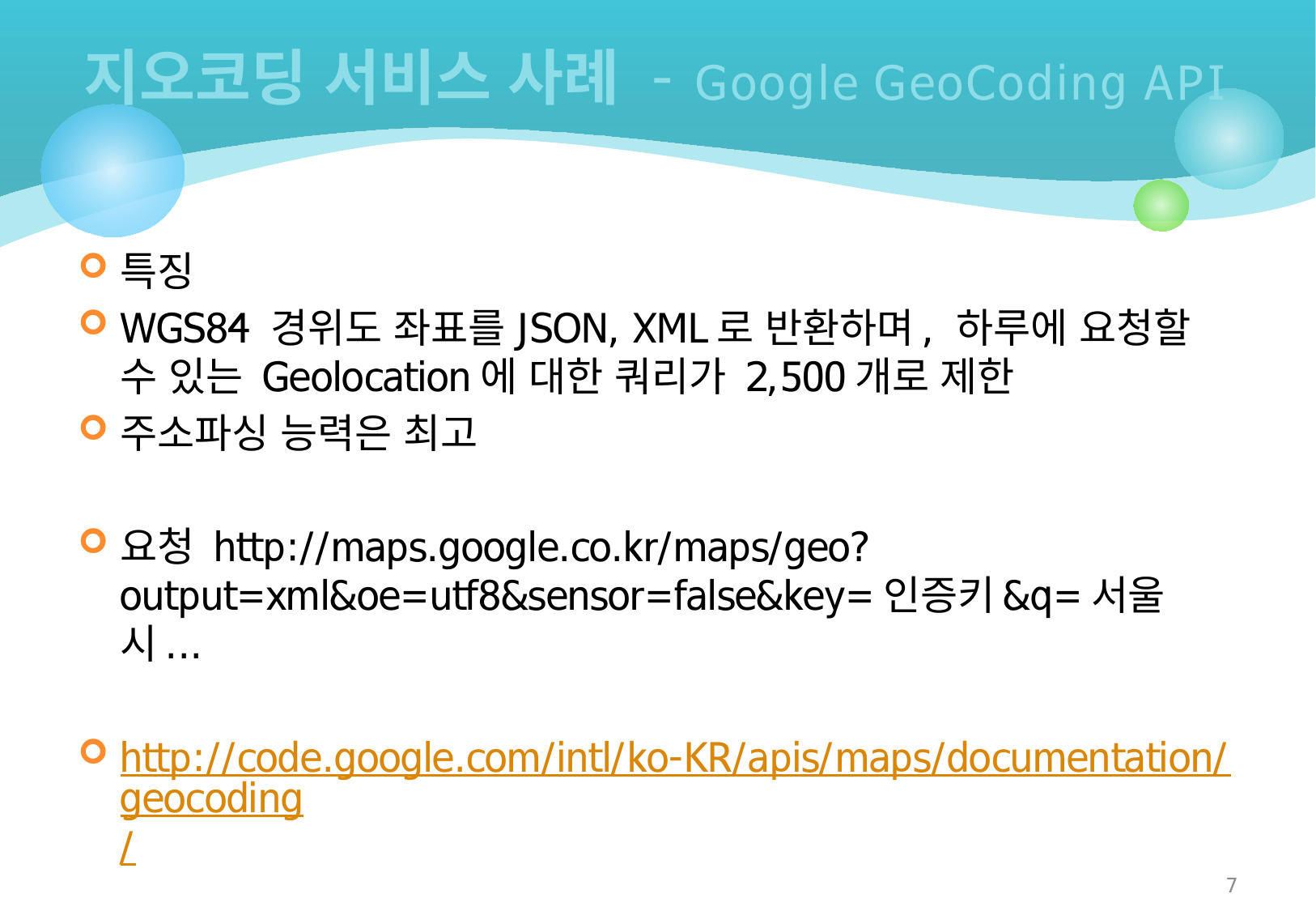

# 지오코딩 서비스 사례 - Google GeoCoding API
특징
WGS84 경위도 좌표를JSON, XML로 반환하며, 하루에 요청할 수 있는 Geolocation에 대한 쿼리가 2,500개로 제한
주소파싱 능력은 최고

요청 http://maps.google.co.kr/maps/geo?output=xml&oe=utf8&sensor=false&key=인증키&q=서울시...

http://code.google.com/intl/ko-KR/apis/maps/documentation/geocoding/
7